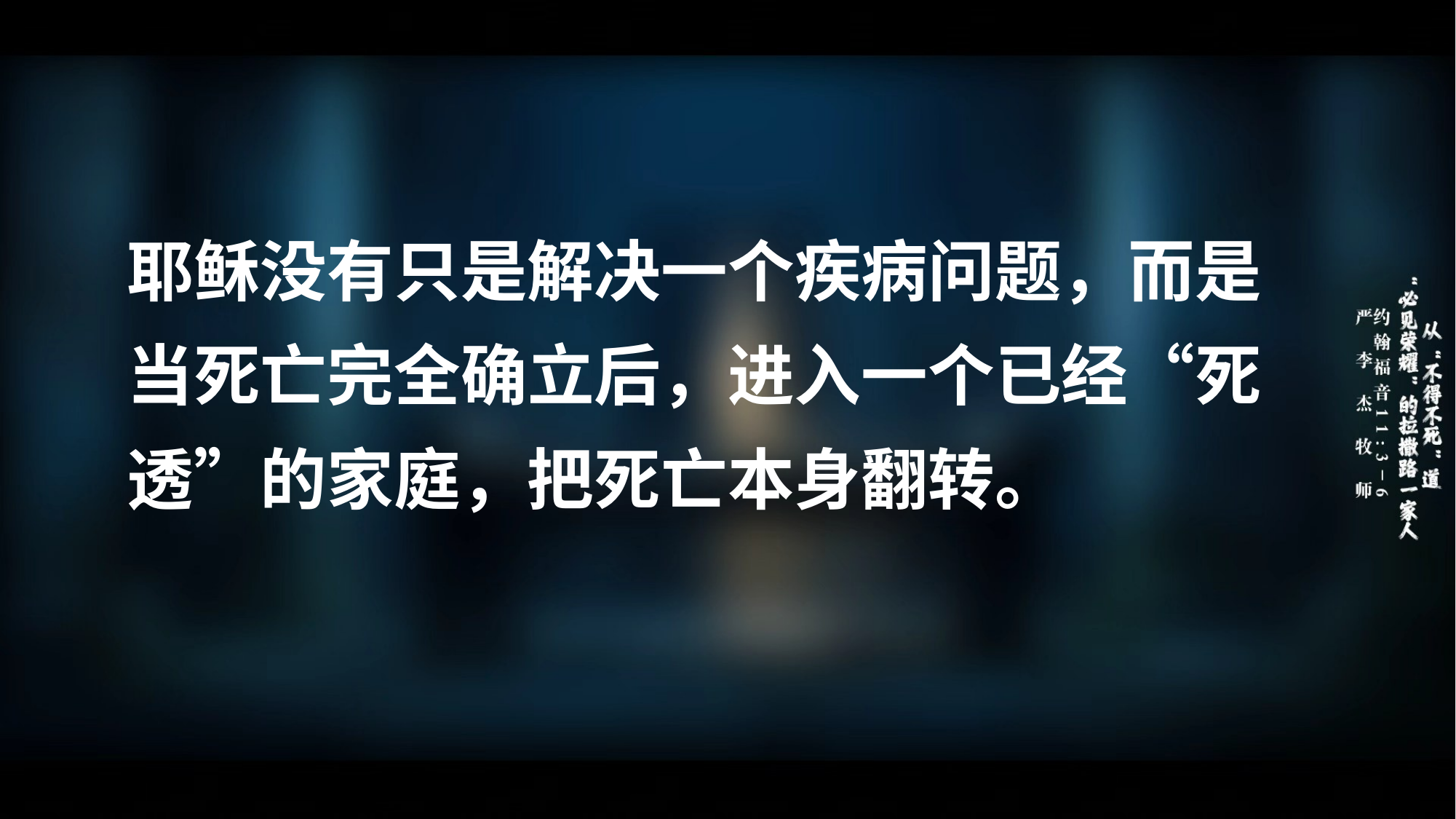

耶稣没有只是解决一个疾病问题，而是当死亡完全确立后，进入一个已经“死透”的家庭，把死亡本身翻转。